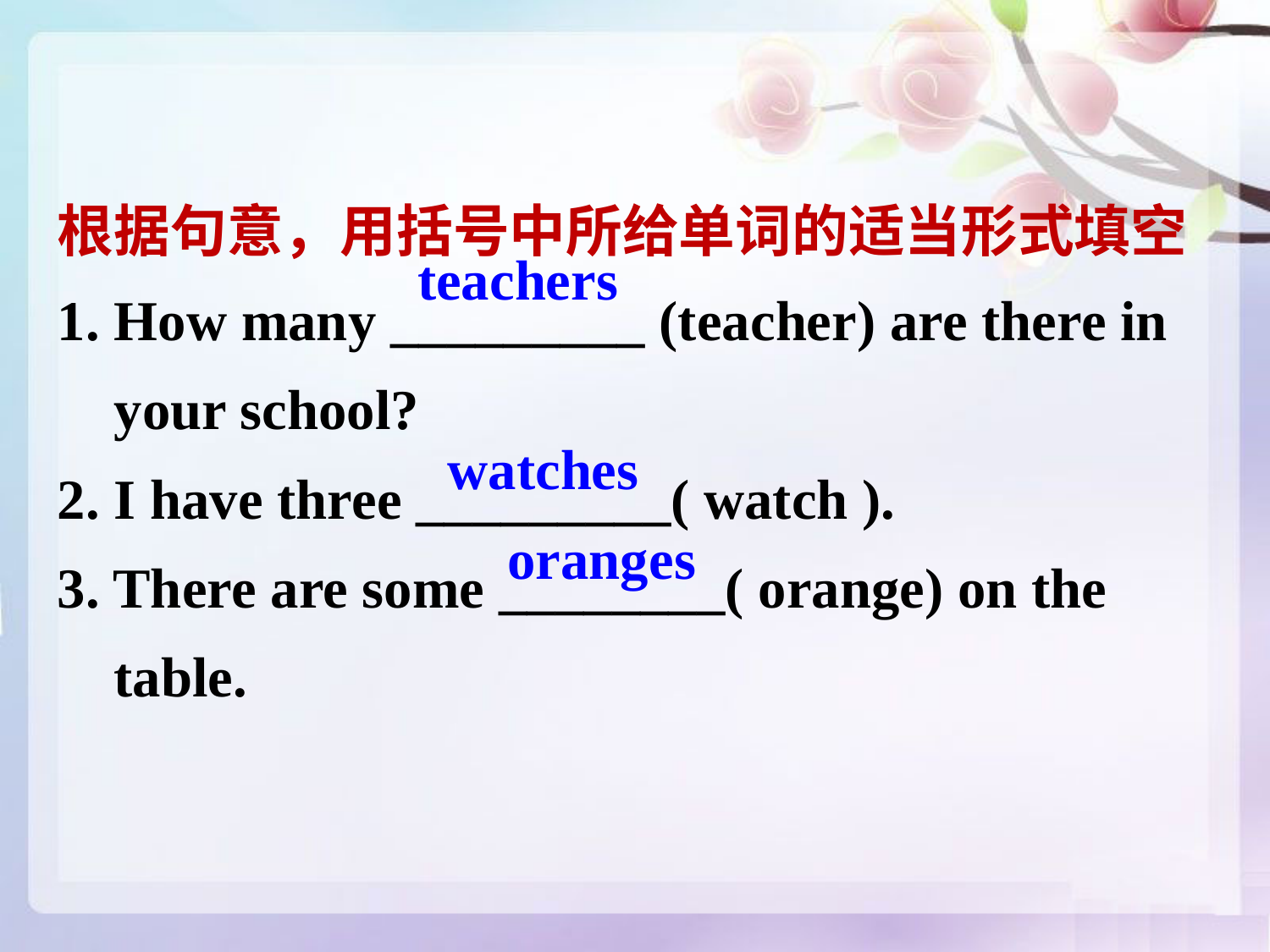

根据句意，用括号中所给单词的适当形式填空
1. How many _________ (teacher) are there in
    your school?
2. I have three _________( watch ).
3. There are some ________( orange) on the
    table.
teachers
watches
oranges